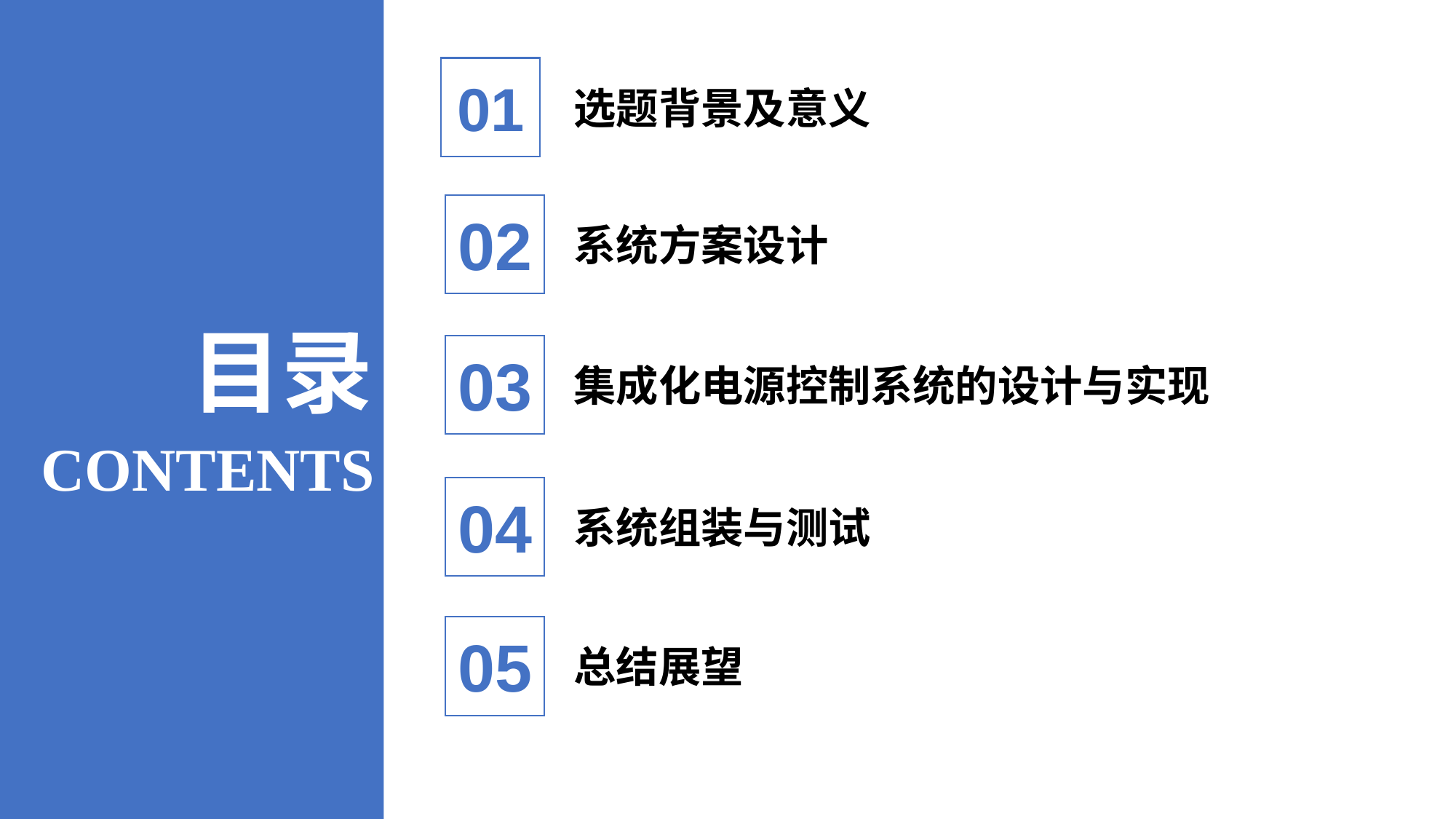

01
选题背景及意义

02
系统方案设计
目录

03
集成化电源控制系统的设计与实现
CONTENTS

04
系统组装与测试

05
总结展望